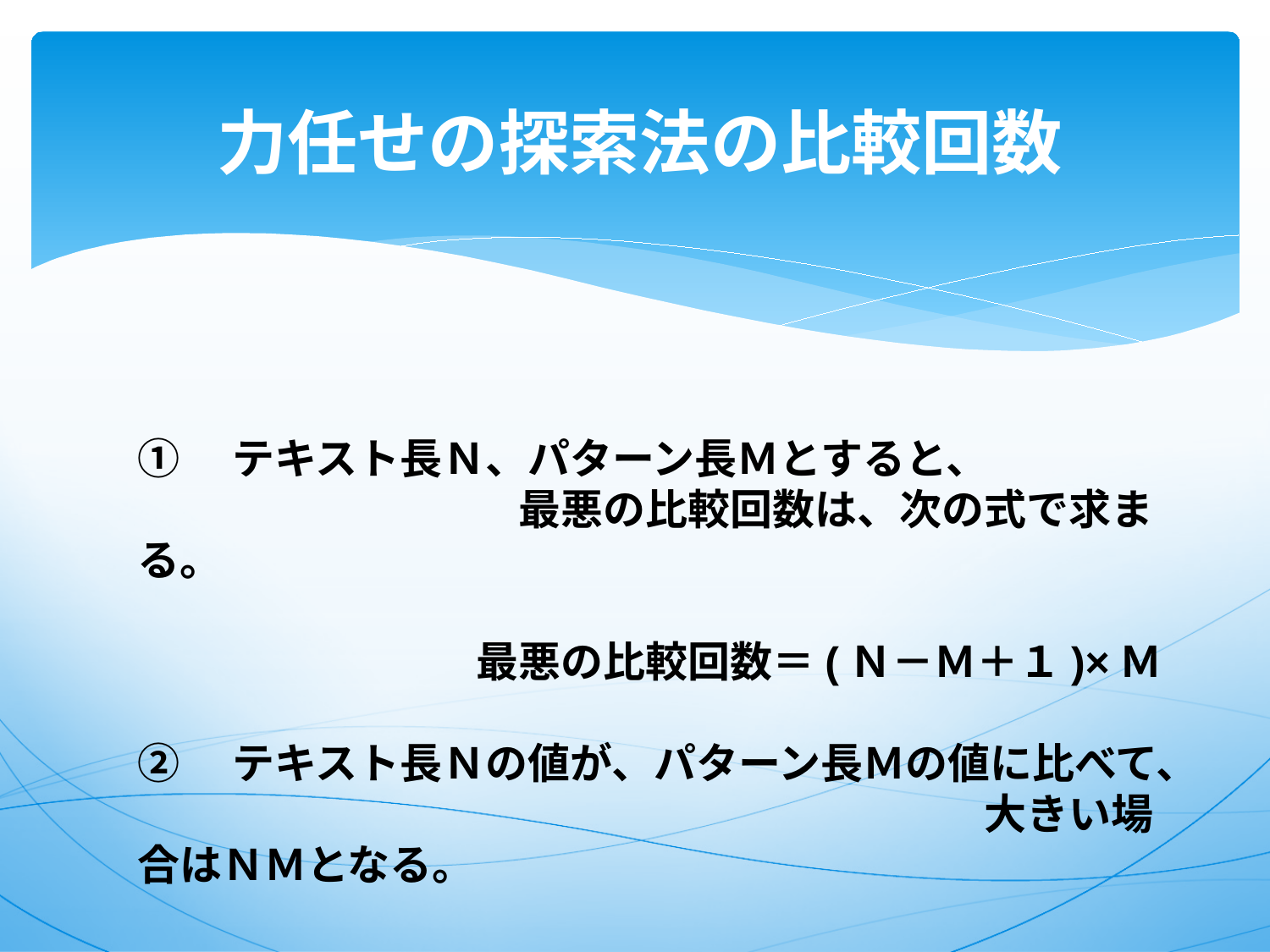

# 力任せの探索法の比較回数
①　テキスト長Ｎ、パターン長Ｍとすると、
　　　　　　　　　最悪の比較回数は、次の式で求まる。

　　　　　最悪の比較回数＝(Ｎ－Ｍ＋１)×Ｍ

②　テキスト長Ｎの値が、パターン長Ｍの値に比べて、
　　　　　　　　　　　　　　　　　　　　大きい場合はＮＭとなる。